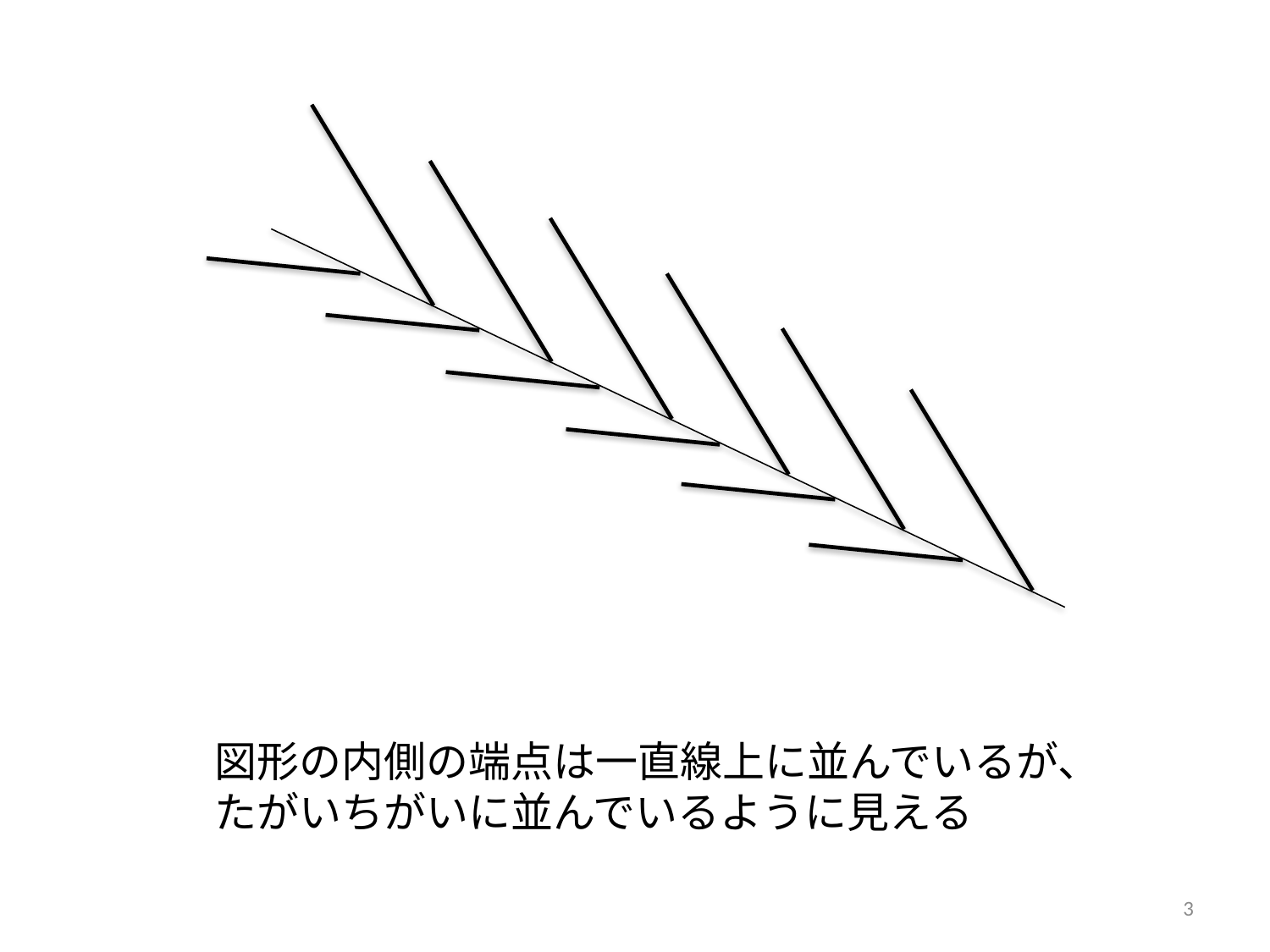

図形の内側の端点は一直線上に並んでいるが、
たがいちがいに並んでいるように見える
3